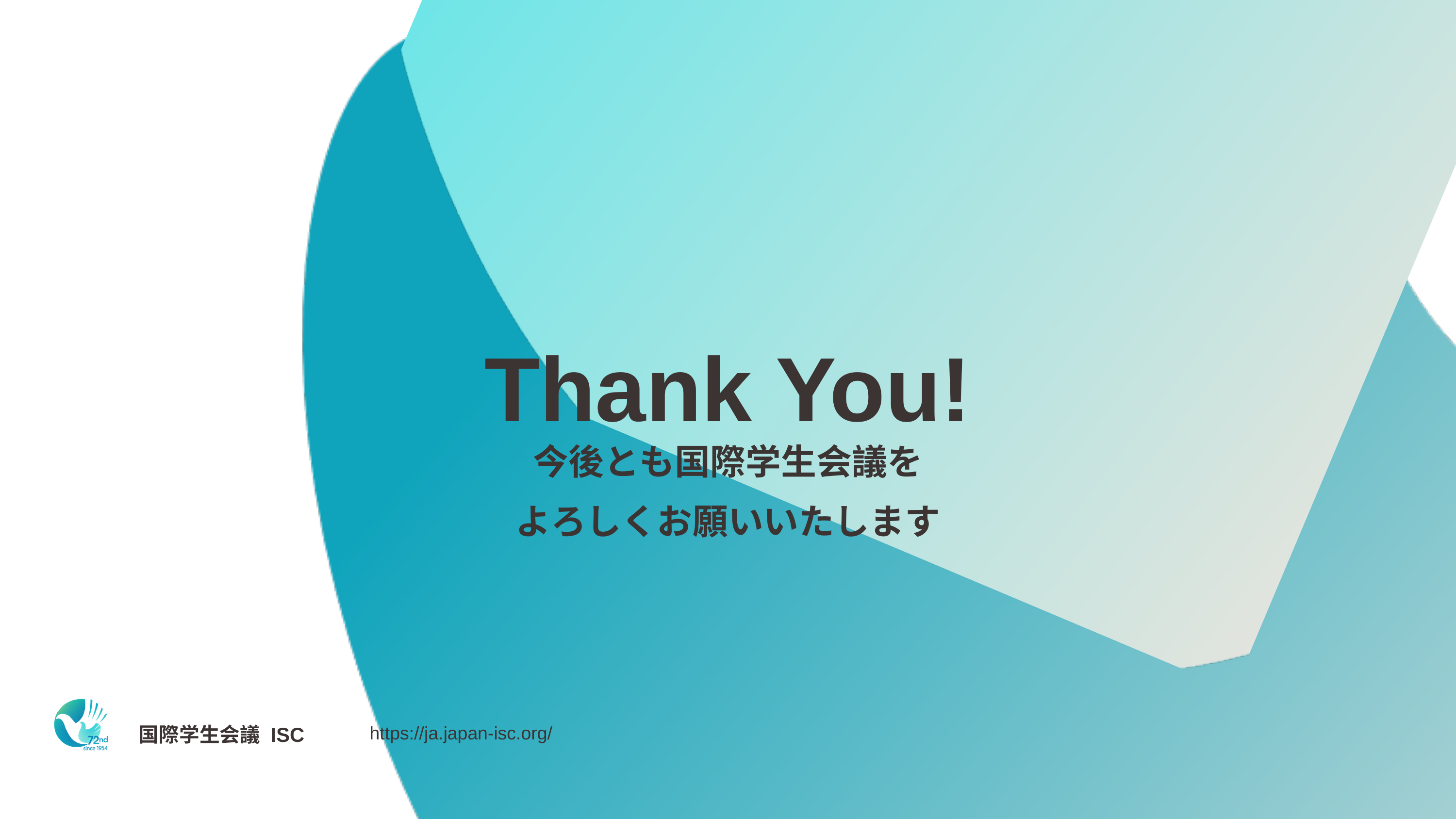

Thank You!
今後とも国際学生会議を
よろしくお願いいたします

国際学生会議 ISC
https://ja.japan-isc.org/